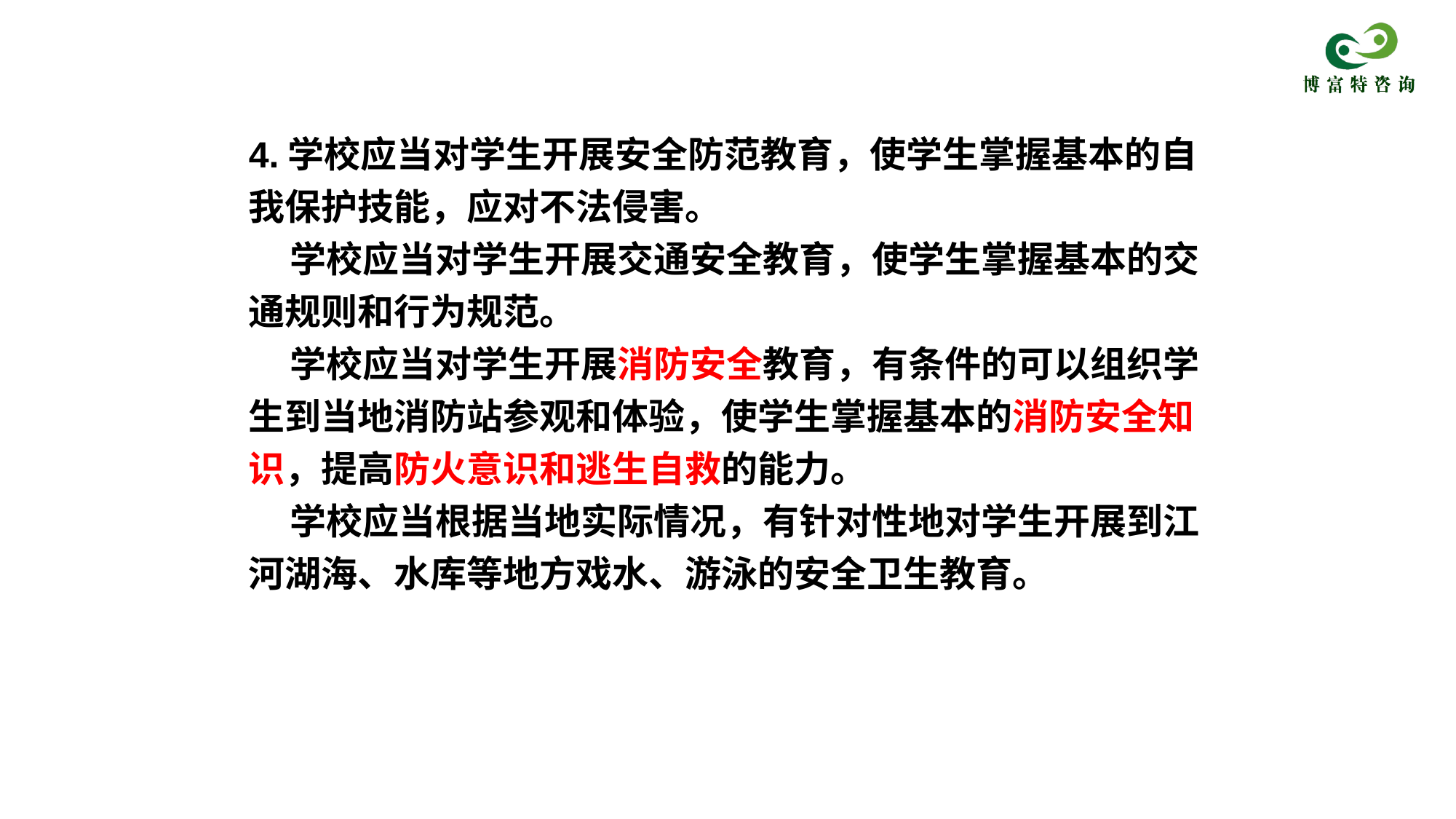

4.学校应当对学生开展安全防范教育，使学生掌握基本的自我保护技能，应对不法侵害。
    学校应当对学生开展交通安全教育，使学生掌握基本的交通规则和行为规范。
    学校应当对学生开展消防安全教育，有条件的可以组织学生到当地消防站参观和体验，使学生掌握基本的消防安全知识，提高防火意识和逃生自救的能力。
    学校应当根据当地实际情况，有针对性地对学生开展到江河湖海、水库等地方戏水、游泳的安全卫生教育。
20